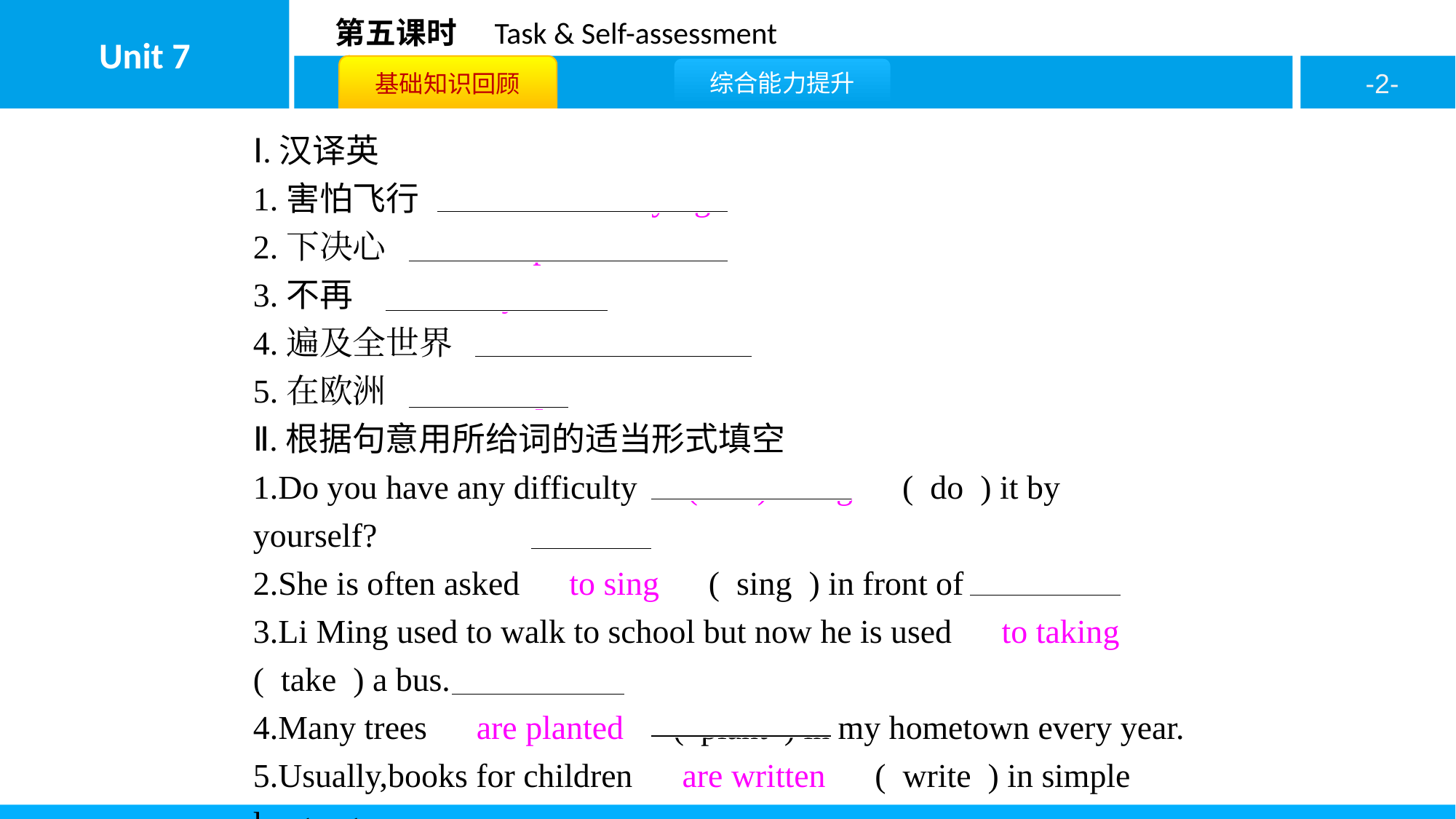

Ⅰ.汉译英
1.害怕飞行 　be afraid of flying
2.下决心 　make up one’s mind
3.不再 　not...any more
4.遍及全世界 　all over the world
5.在欧洲 　in Europe
Ⅱ.根据句意用所给词的适当形式填空
1.Do you have any difficulty　(  in  ) doing　(  do  ) it by yourself?
2.She is often asked　to sing　(  sing  ) in front of class.
3.Li Ming used to walk to school but now he is used　to taking　(  take  ) a bus.
4.Many trees　are planted　(  plant  ) in my hometown every year.
5.Usually,books for children　are written　(  write  ) in simple languages.